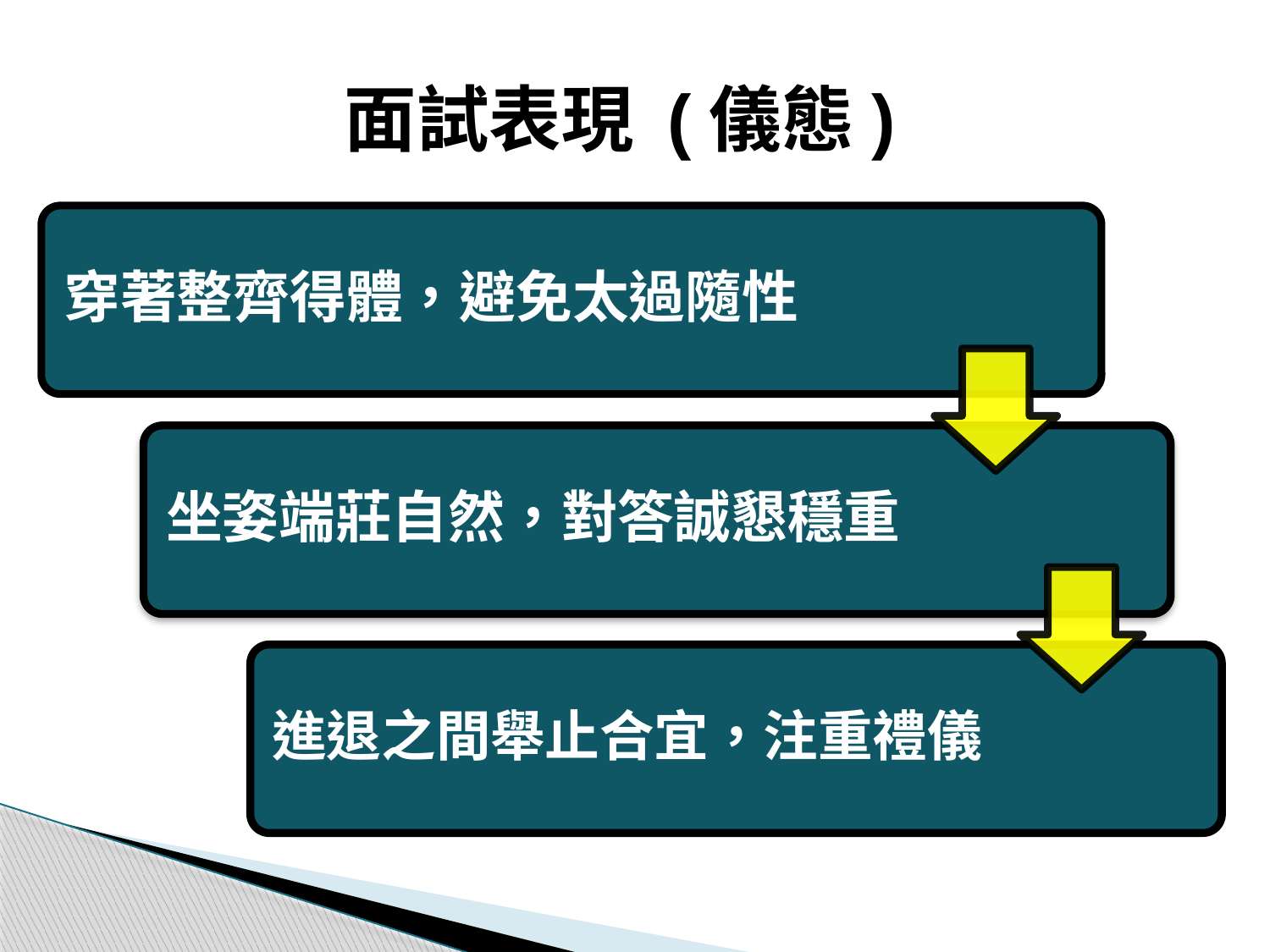

# 面試表現 (儀態)
穿著整齊得體，避免太過隨性
坐姿端莊自然，對答誠懇穩重
進退之間舉止合宜，注重禮儀